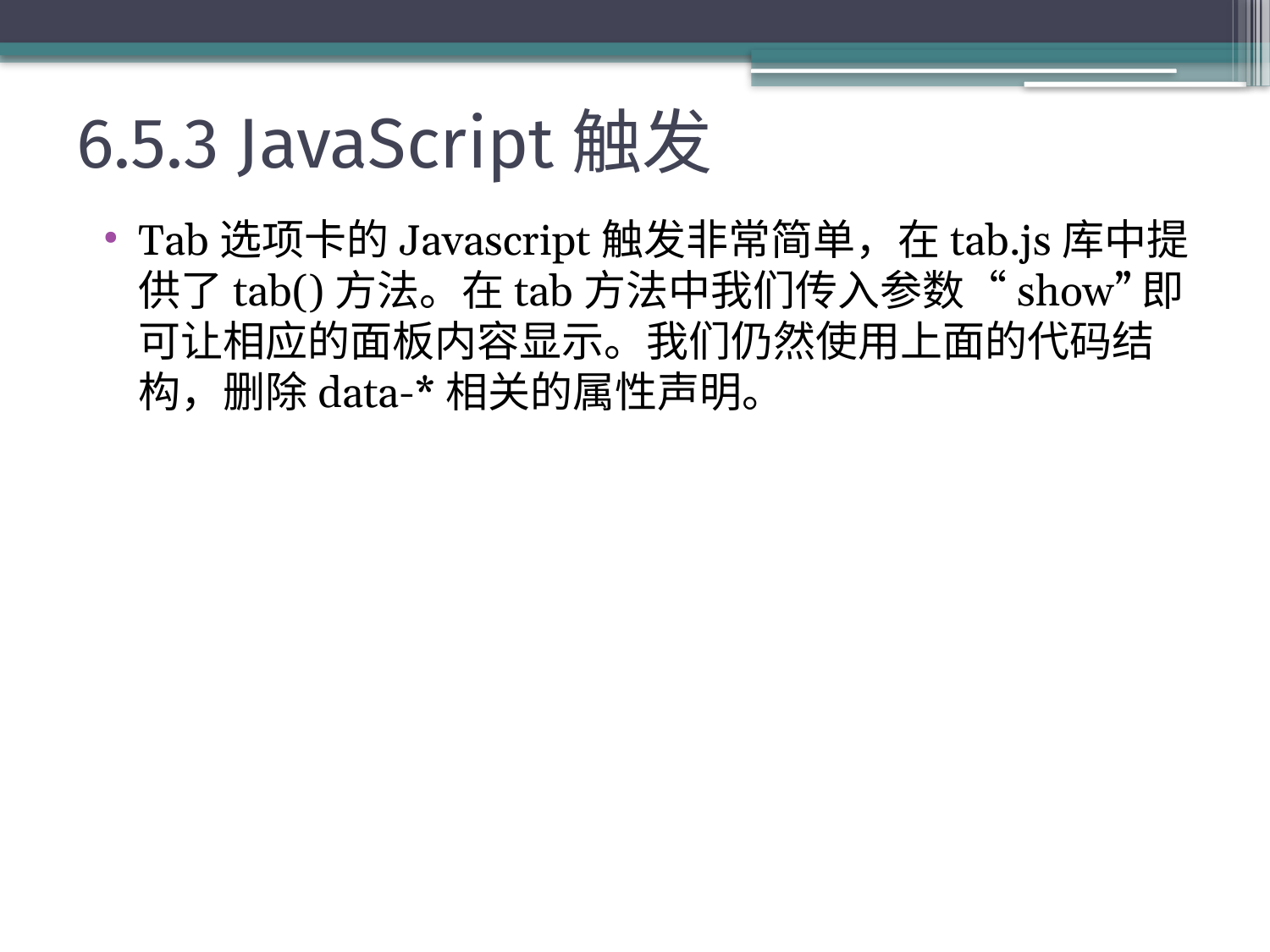

# 6.5.3 JavaScript触发
Tab选项卡的Javascript触发非常简单，在tab.js库中提供了tab()方法。在tab方法中我们传入参数“show”即可让相应的面板内容显示。我们仍然使用上面的代码结构，删除data-*相关的属性声明。